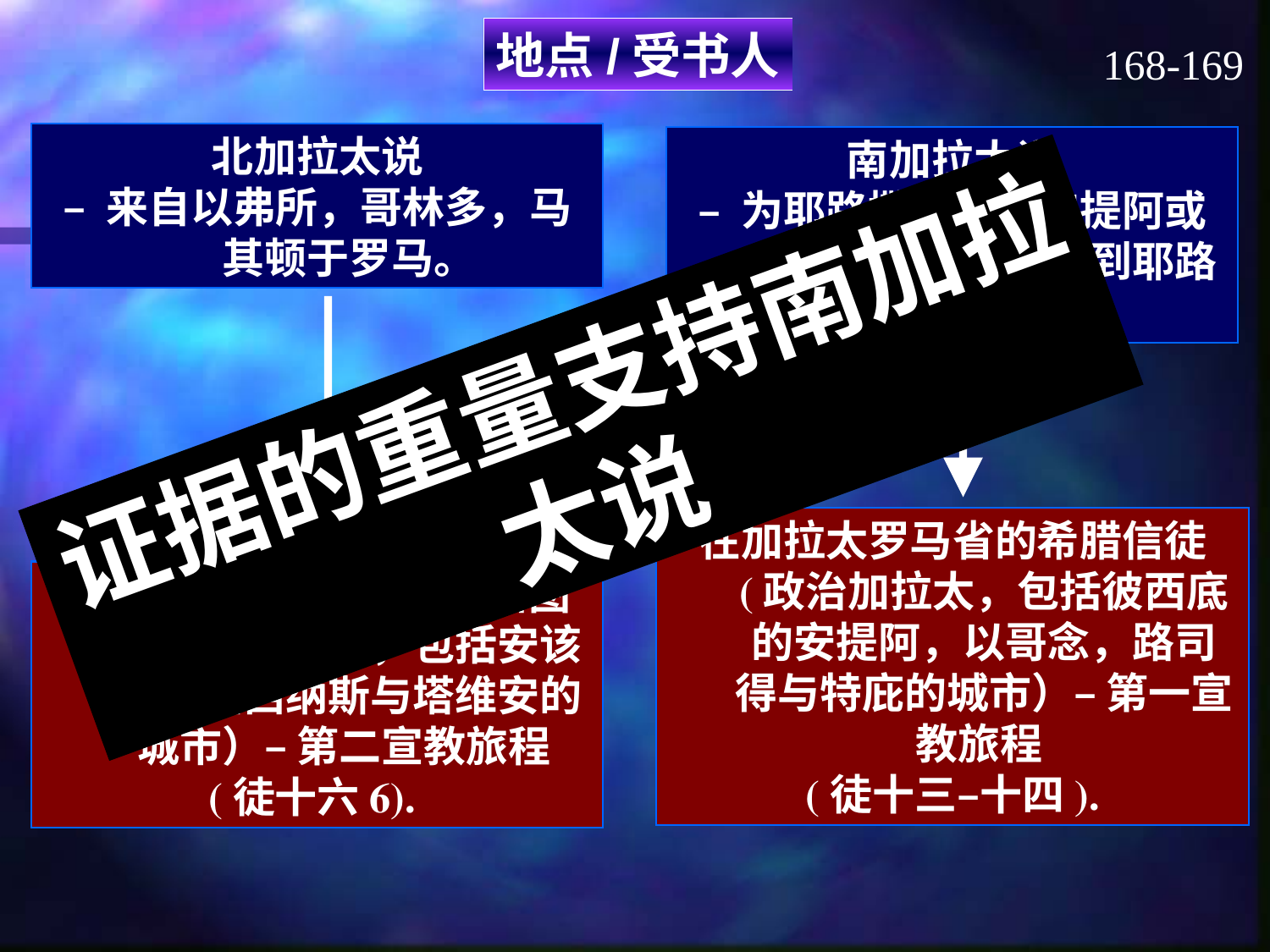

地点/受书人
168-169
北加拉太说
– 来自以弗所，哥林多，马其顿于罗马。
南加拉太说
– 为耶路撒冷会从安提阿或某路途中从安提阿到耶路撒冷。

证据的重量支持南加拉太说

在加拉太罗马省的希腊信徒 (政治加拉太，包括彼西底的安提阿，以哥念，路司得与特庇的城市）– 第一宣教旅程
(徒十三–十四).
加拉太疆土里的加利亚新图（加拉太种族，包括安该拉，帕西纳斯与塔维安的城市）– 第二宣教旅程
(徒十六6).